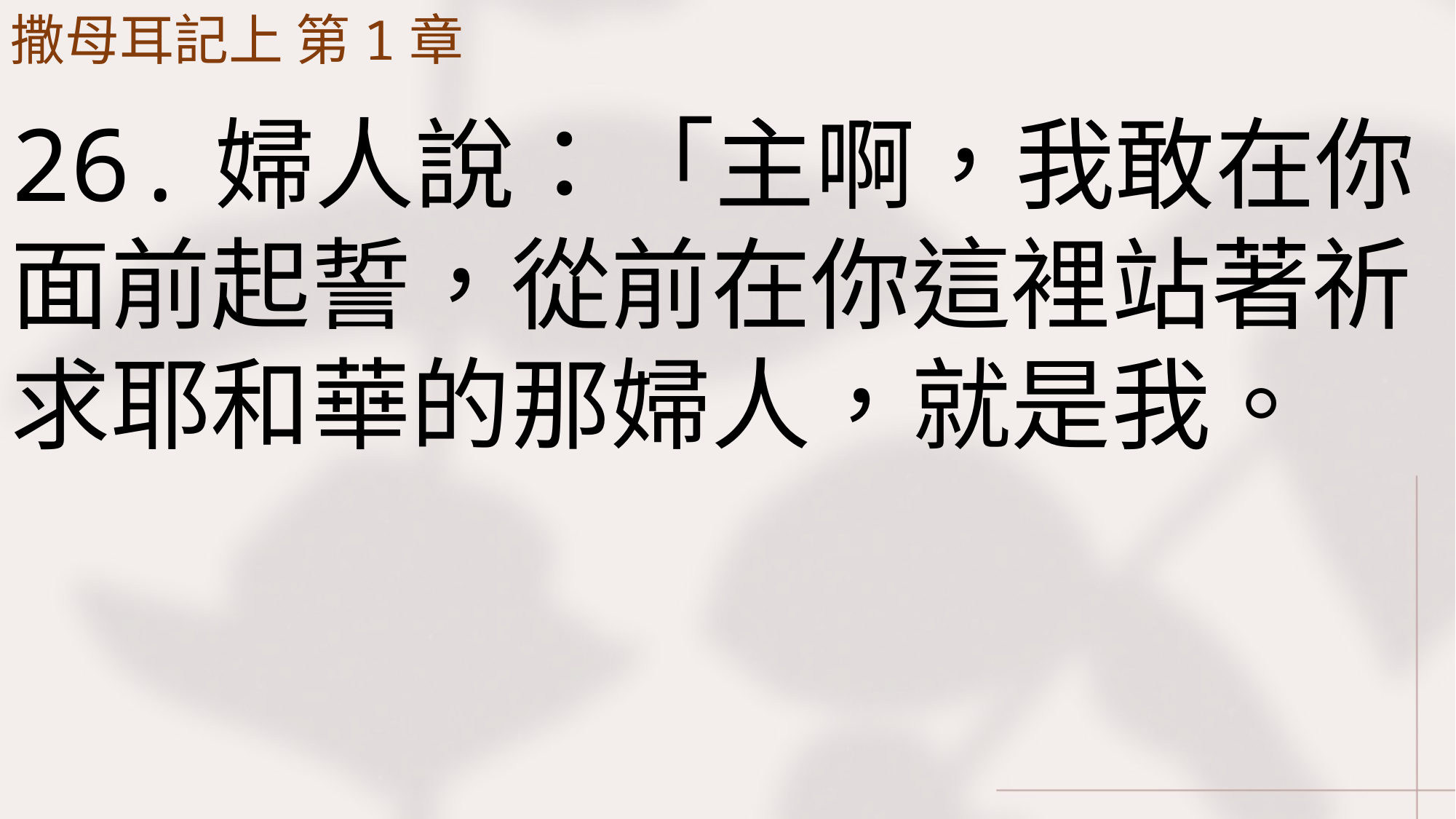

撒母耳記上 第1章
26.婦人說：「主啊，我敢在你面前起誓，從前在你這裡站著祈求耶和華的那婦人，就是我。